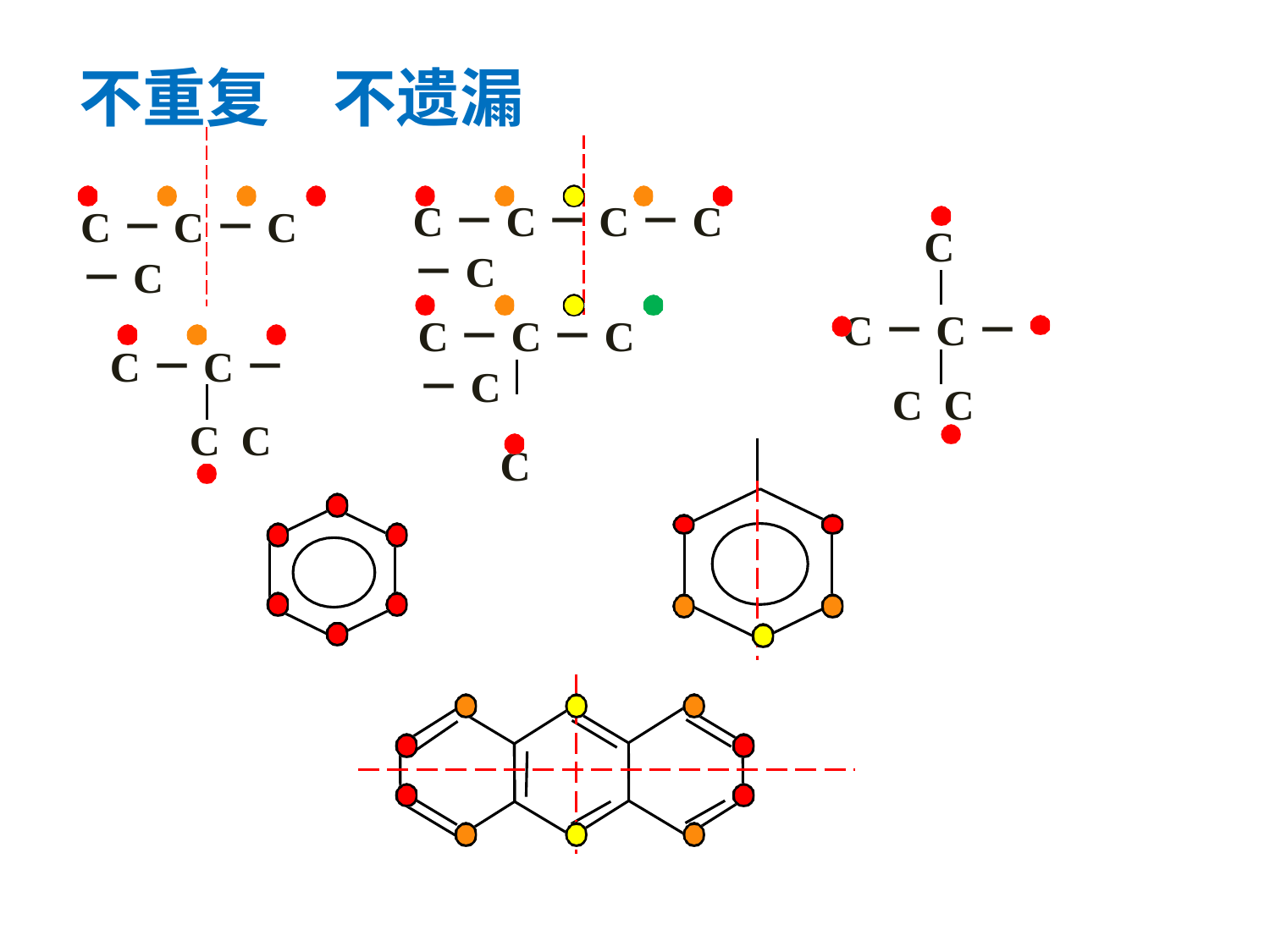

不重复	不遗漏

C－C－C－C－C
C－C－C－C

C
C－C－C  C

C－C－C－C
C

C－C－C  C